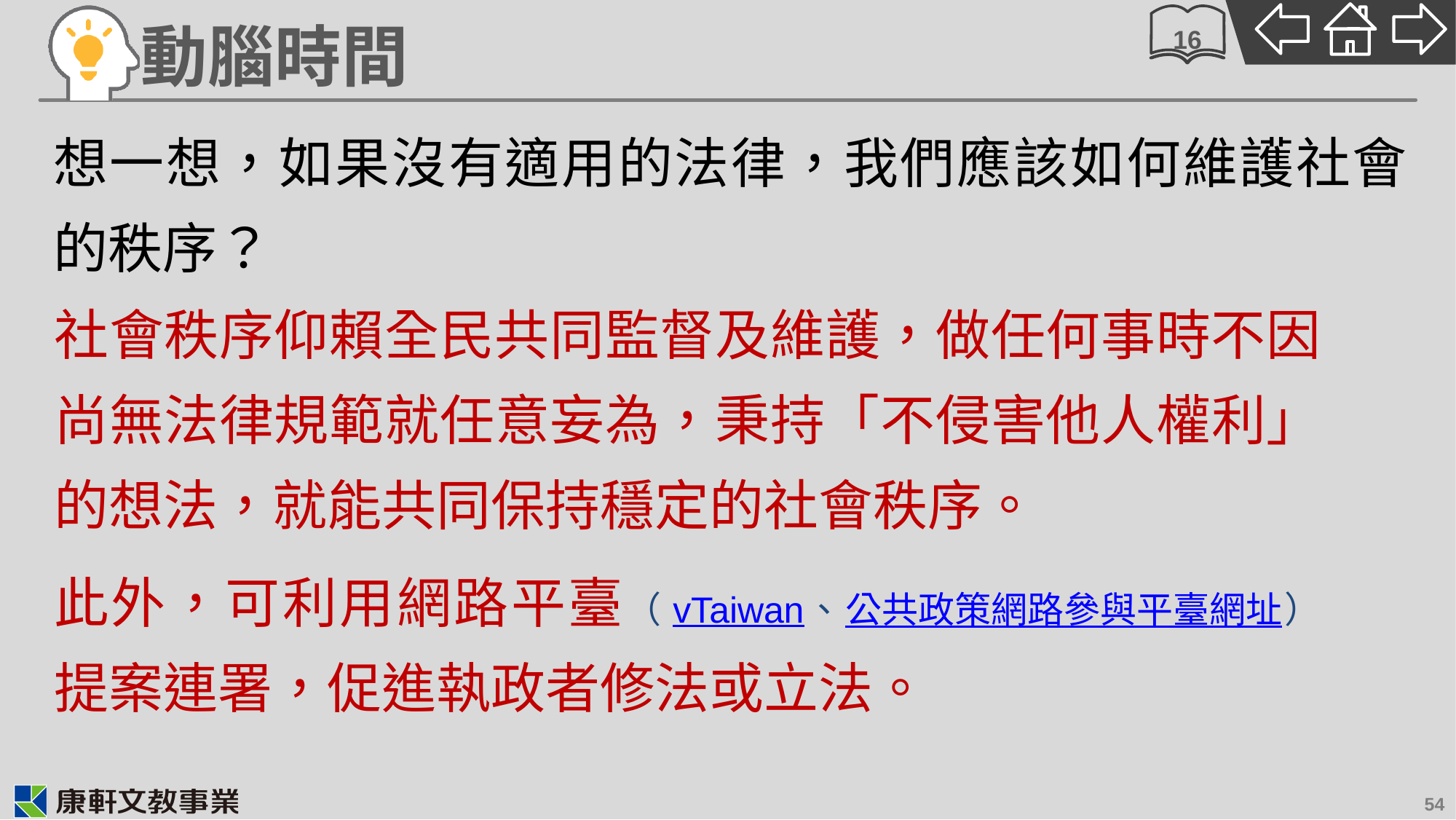

16
想一想，如果沒有適用的法律，我們應該如何維護社會的秩序？
社會秩序仰賴全民共同監督及維護，做任何事時不因尚無法律規範就任意妄為，秉持「不侵害他人權利」的想法，就能共同保持穩定的社會秩序。
此外，可利用網路平臺（vTaiwan、公共政策網路參與平臺網址）提案連署，促進執政者修法或立法。

54